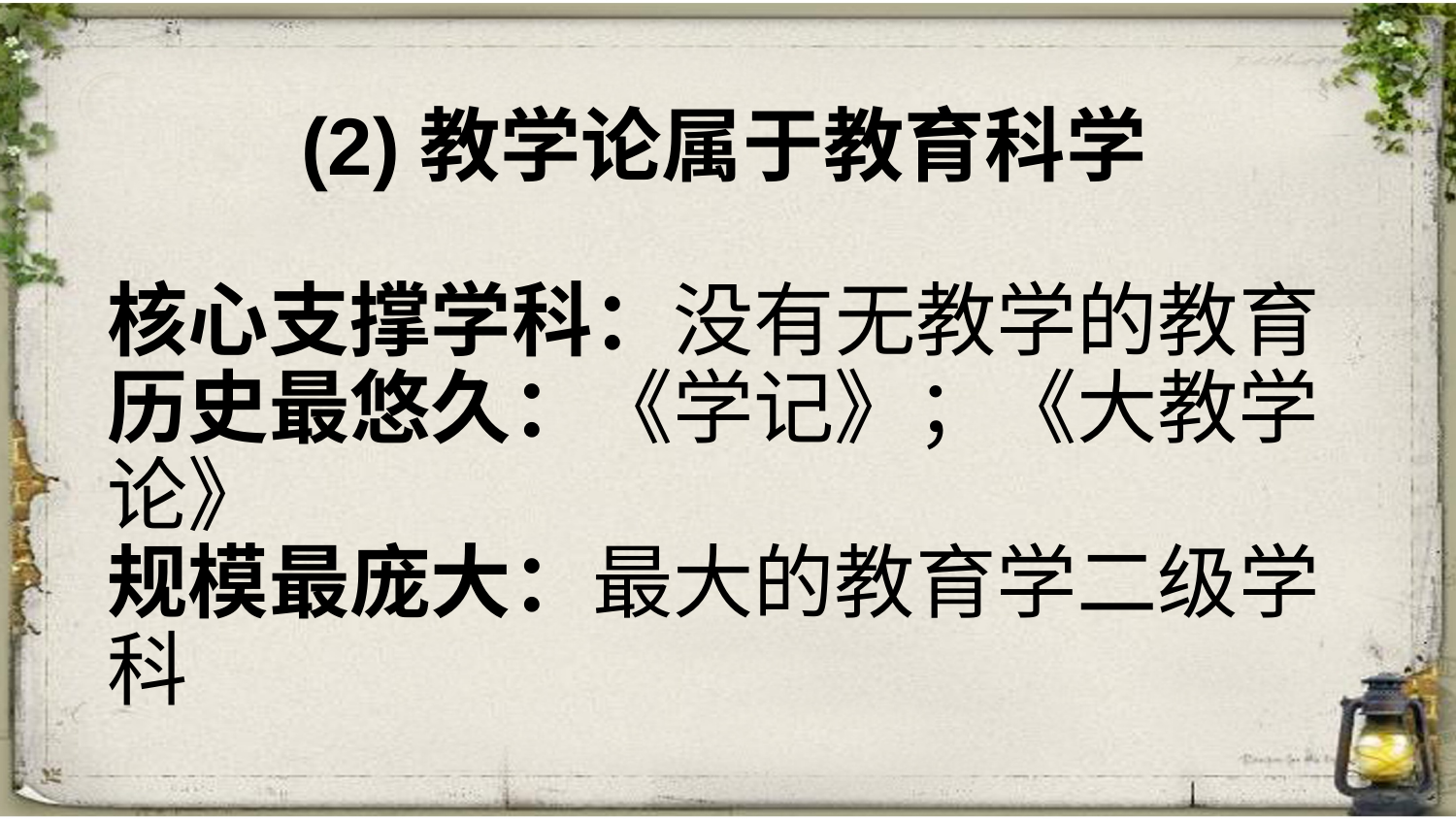

(2)教学论属于教育科学

核心支撑学科：没有无教学的教育
历史最悠久：《学记》；《大教学论》
规模最庞大：最大的教育学二级学科